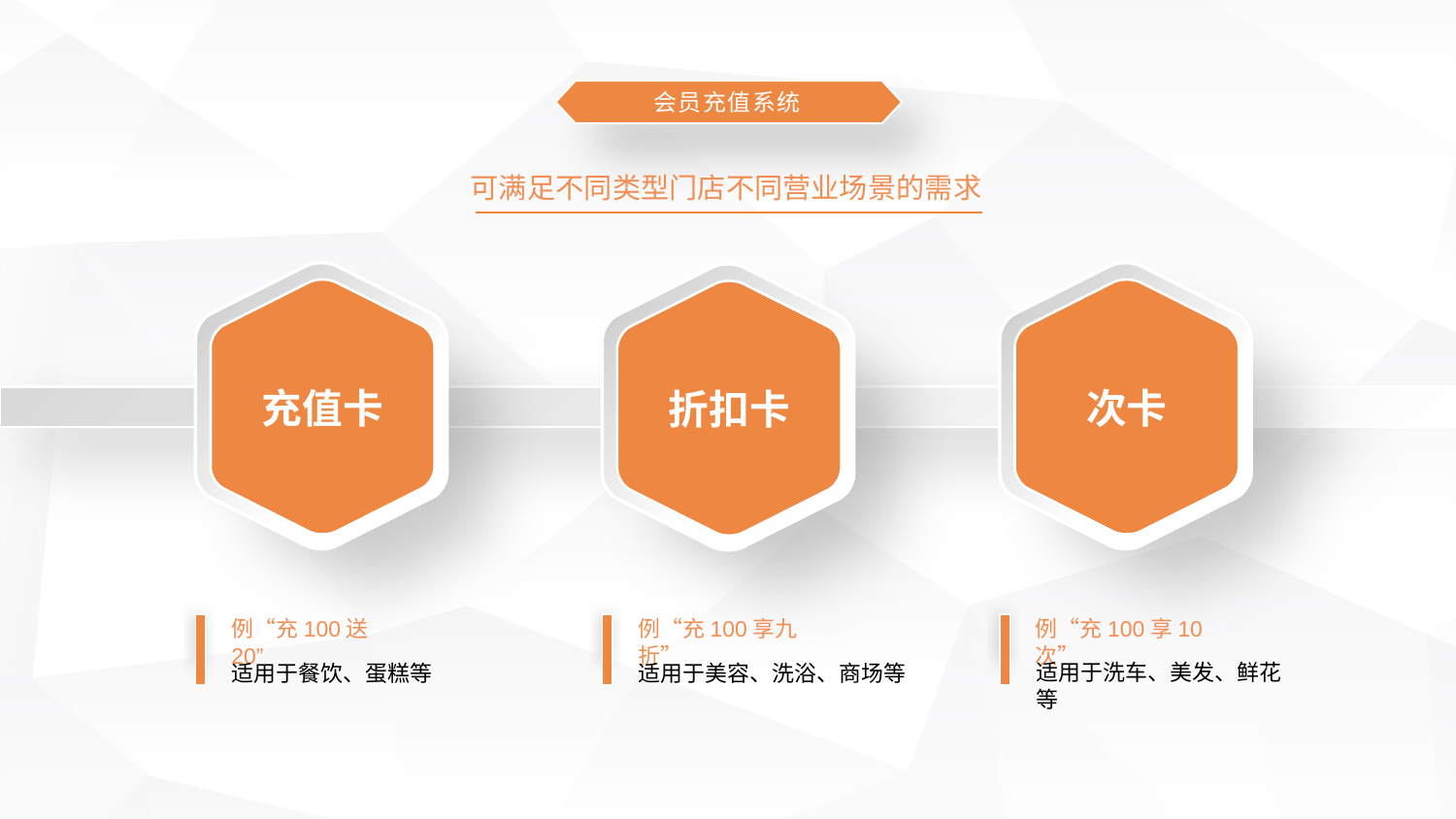

会员充值系统
可满足不同类型门店不同营业场景的需求

充值卡

次卡

折扣卡

例“充100享九折”

适用于美容、洗浴、商场等
例“充100享10次”

适用于洗车、美发、鲜花等
例“充100送20”

适用于餐饮、蛋糕等